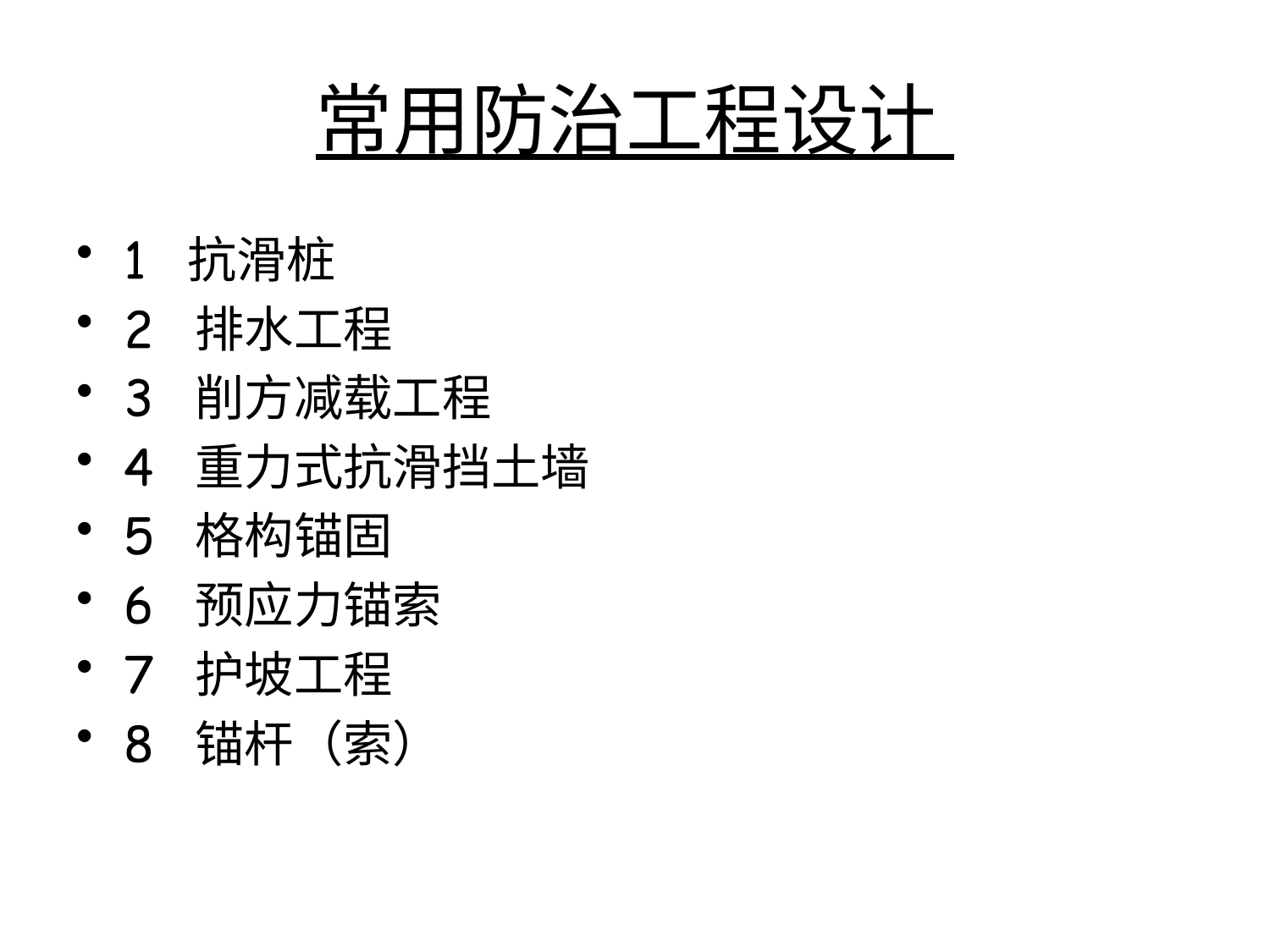

# 常用防治工程设计
1  抗滑桩
2  排水工程
3  削方减载工程
4  重力式抗滑挡土墙
5  格构锚固
6  预应力锚索
7  护坡工程
8  锚杆（索）